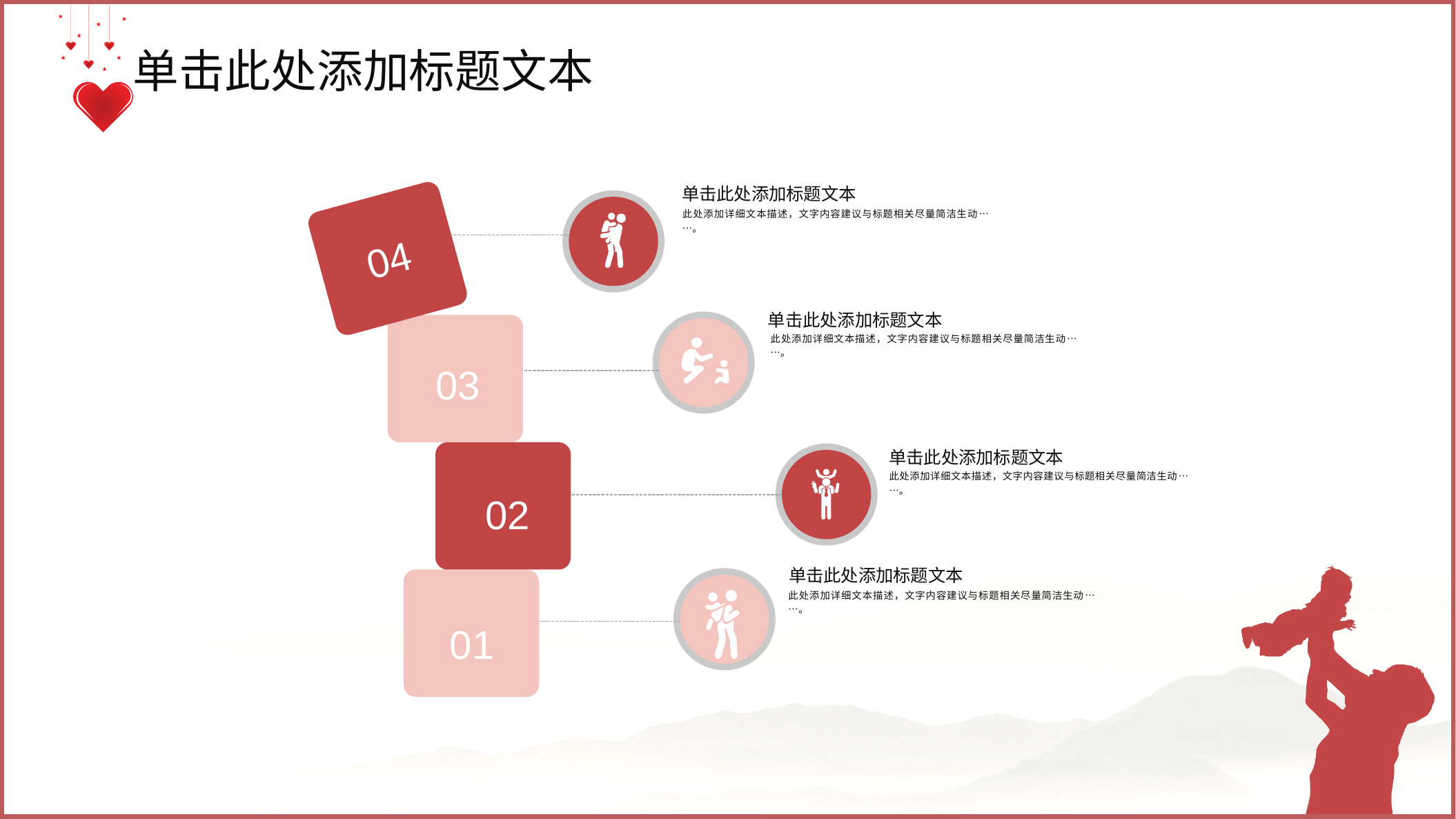

单击此处添加标题文本
单击此处添加标题文本

04
此处添加详细文本描述，文字内容建议与标题相关尽量简洁生动……。

单击此处添加标题文本

03
此处添加详细文本描述，文字内容建议与标题相关尽量简洁生动……。

02
单击此处添加标题文本

此处添加详细文本描述，文字内容建议与标题相关尽量简洁生动……。

单击此处添加标题文本

01
此处添加详细文本描述，文字内容建议与标题相关尽量简洁生动……。